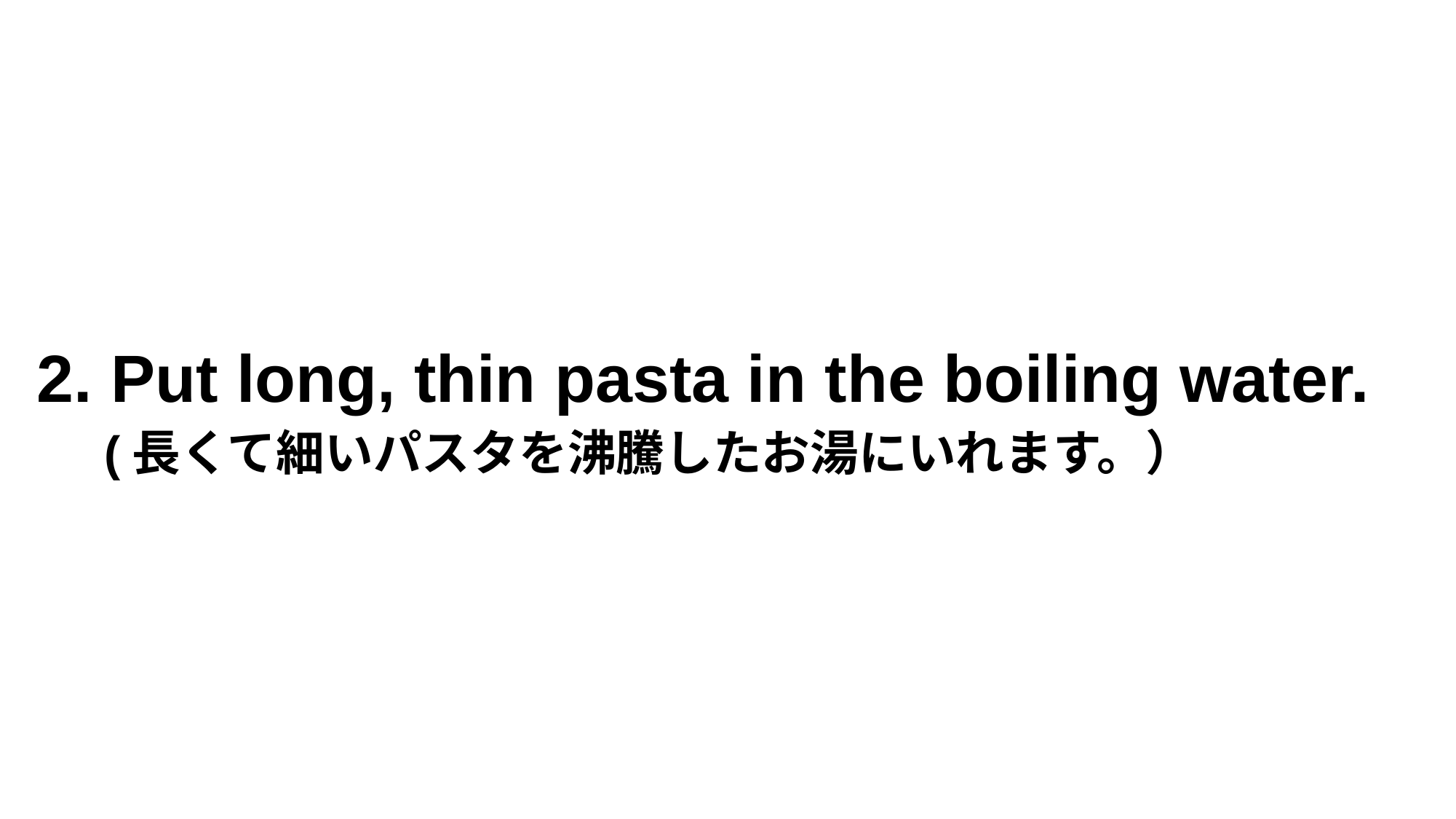

2. Put long, thin pasta in the boiling water.
　(長くて細いパスタを沸騰したお湯にいれます。）